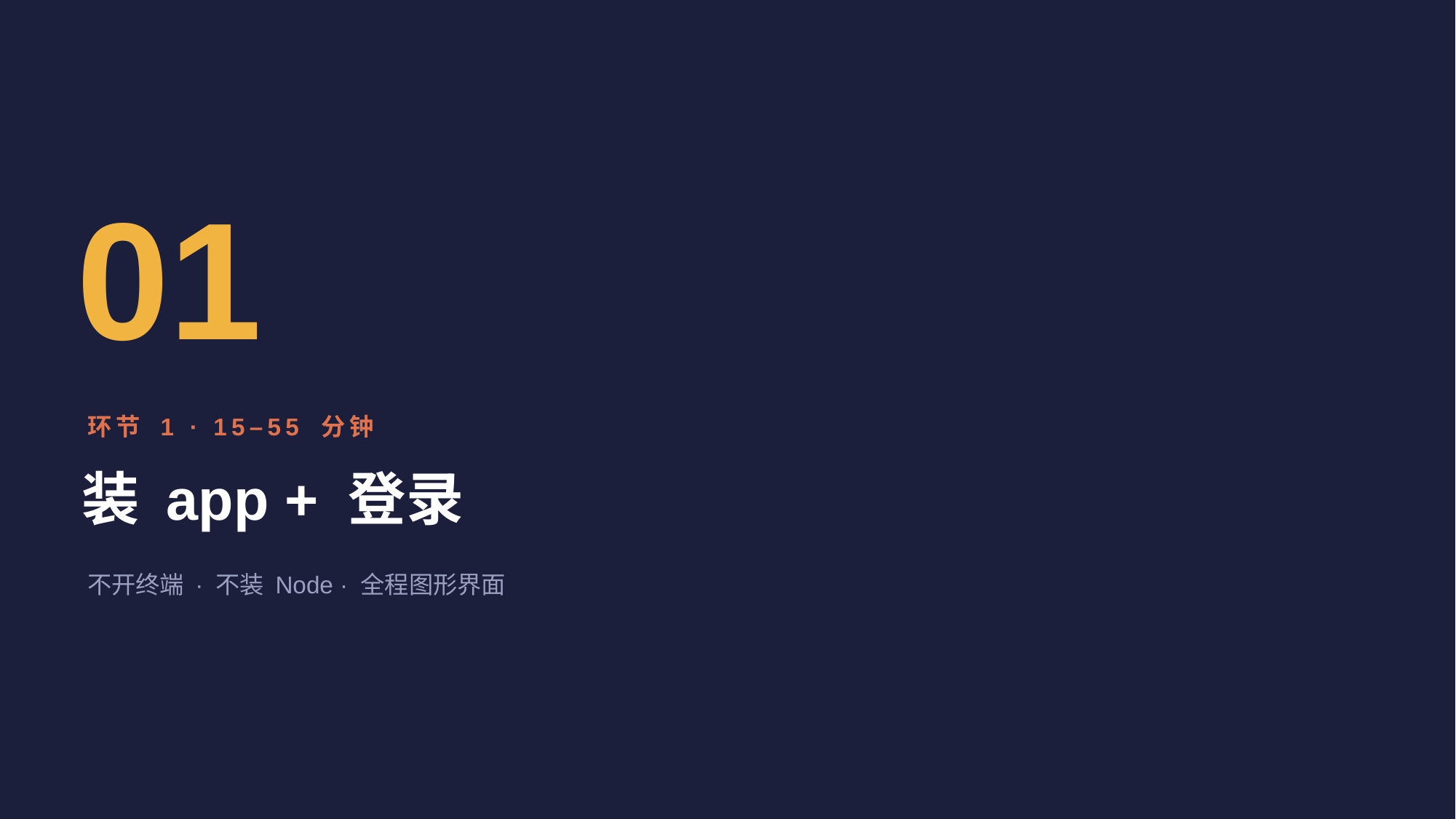

01
环节 1 · 15–55 分钟
装 app + 登录
不开终端 · 不装 Node · 全程图形界面